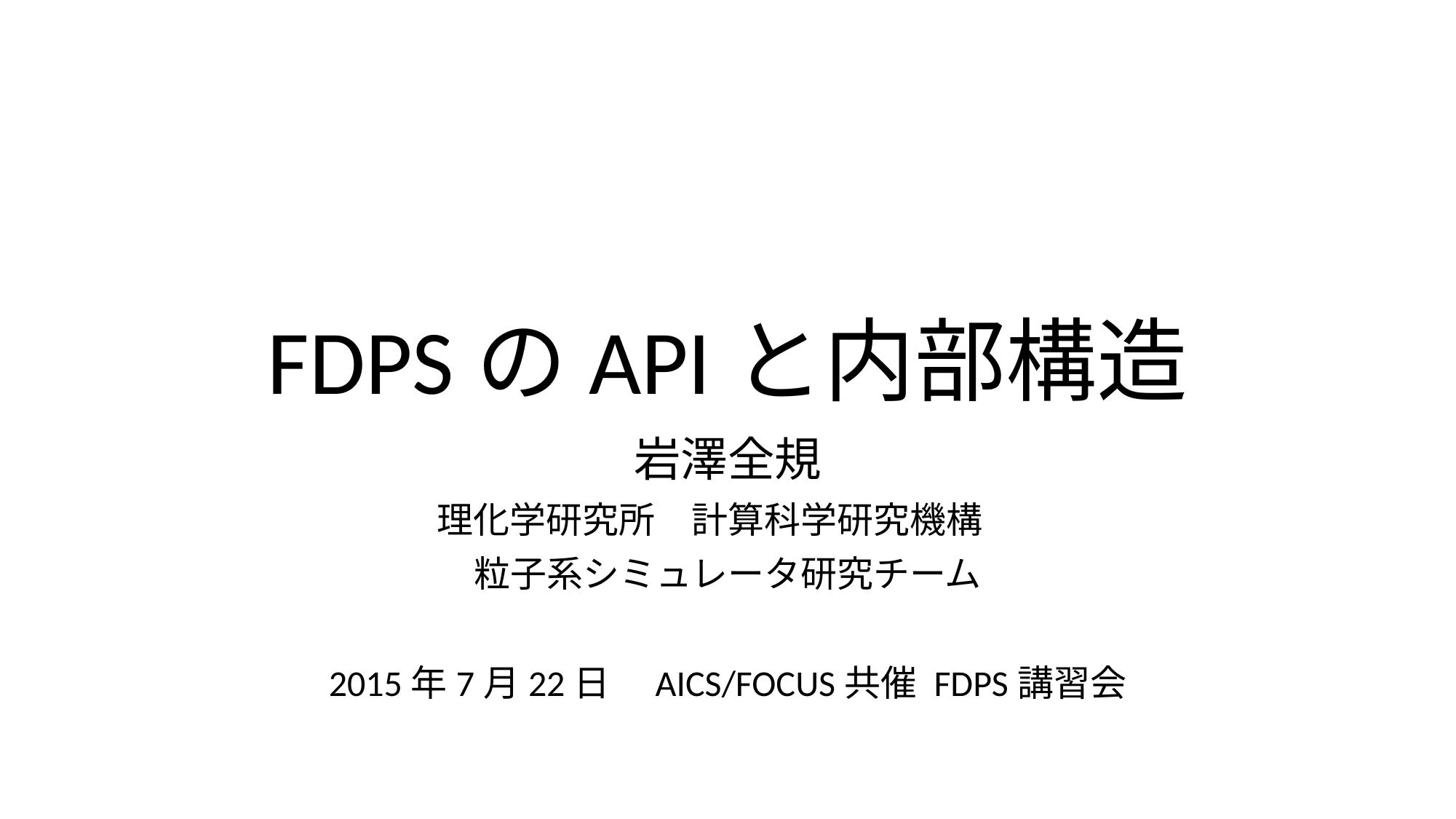

# FDPSのAPIと内部構造
岩澤全規
理化学研究所　計算科学研究機構
粒子系シミュレータ研究チーム

2015年7月22日　AICS/FOCUS共催 FDPS講習会